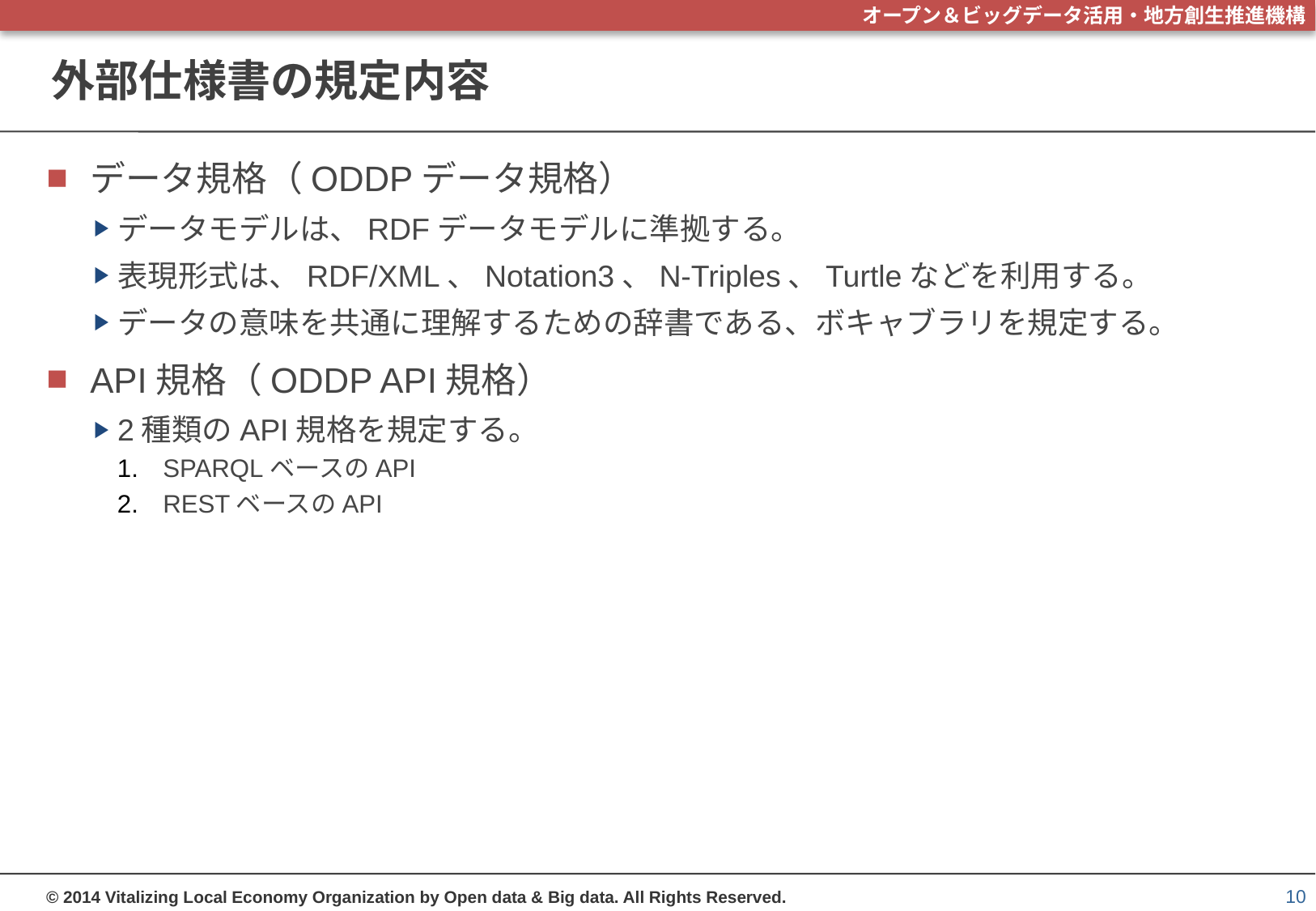

# 外部仕様書の規定内容
データ規格（ODDPデータ規格）
データモデルは、RDFデータモデルに準拠する。
表現形式は、RDF/XML、Notation3、N-Triples、Turtleなどを利用する。
データの意味を共通に理解するための辞書である、ボキャブラリを規定する。
API規格（ODDP API規格）
2種類のAPI規格を規定する。
SPARQLベースのAPI
RESTベースのAPI
10